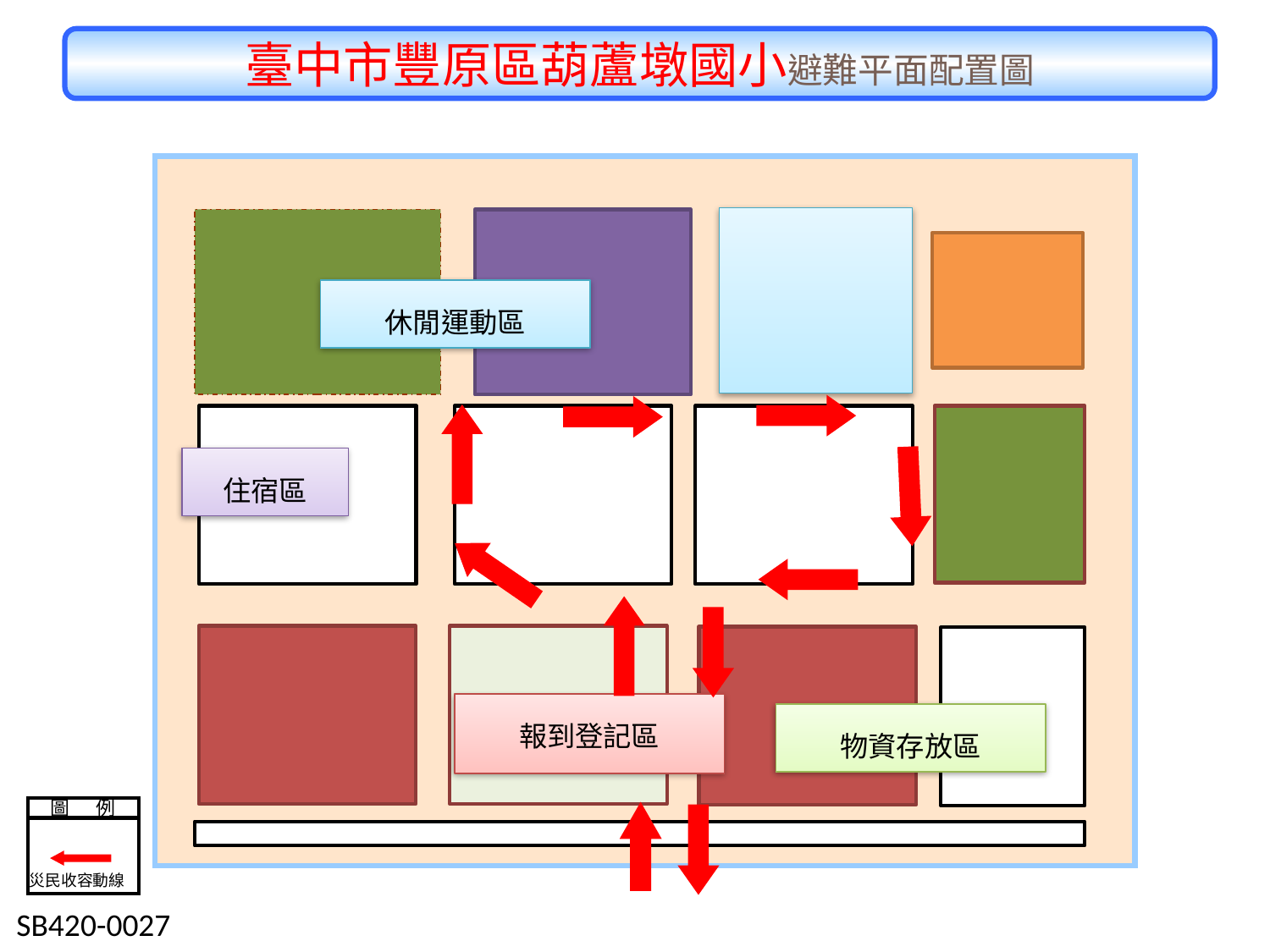

臺中市豐原區葫蘆墩國小避難平面配置圖

休閒運動區

住宿區

報到登記區
物資存放區
圖      例

災民收容動線

      SB420-0027